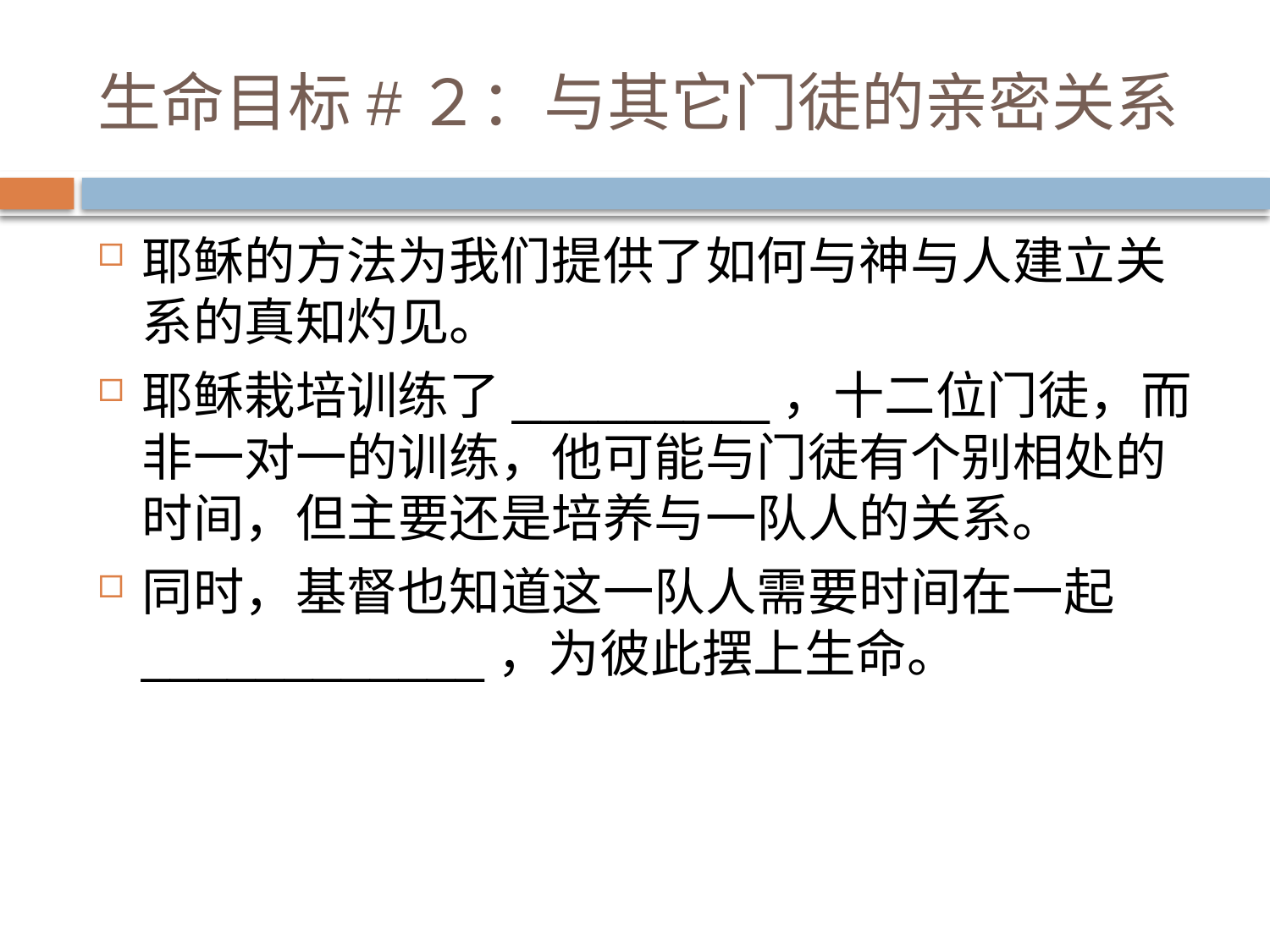

# 生命目标#２：与其它门徒的亲密关系
耶稣的方法为我们提供了如何与神与人建立关系的真知灼见。
耶稣栽培训练了_________，十二位门徒，而非一对一的训练，他可能与门徒有个别相处的时间，但主要还是培养与一队人的关系。
同时，基督也知道这一队人需要时间在一起____________，为彼此摆上生命。